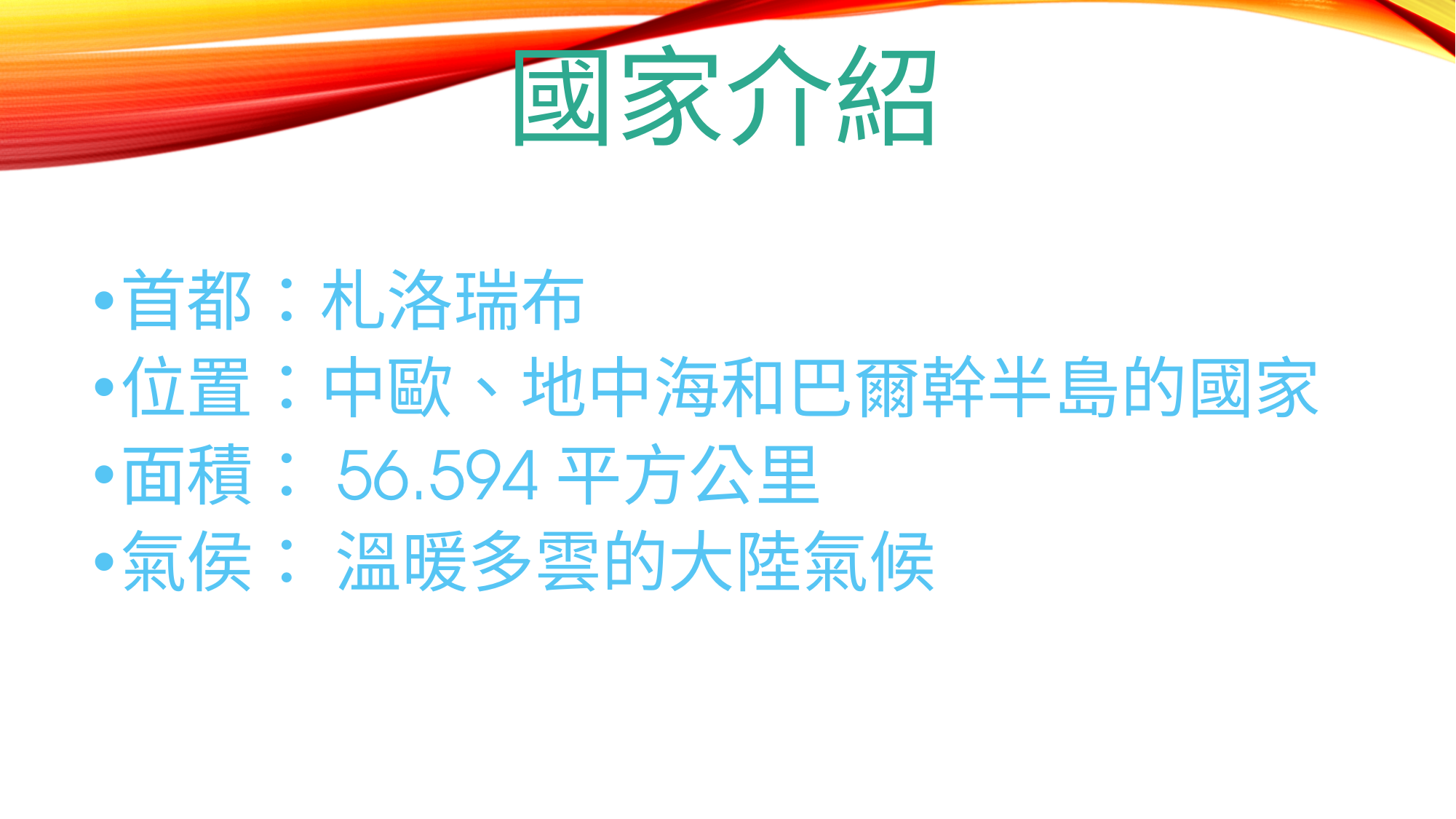

# 國家介紹
首都：札洛瑞布
位置：中歐、地中海和巴爾幹半島的國家
面積：56.594平方公里
氣侯： 溫暖多雲的大陸氣候